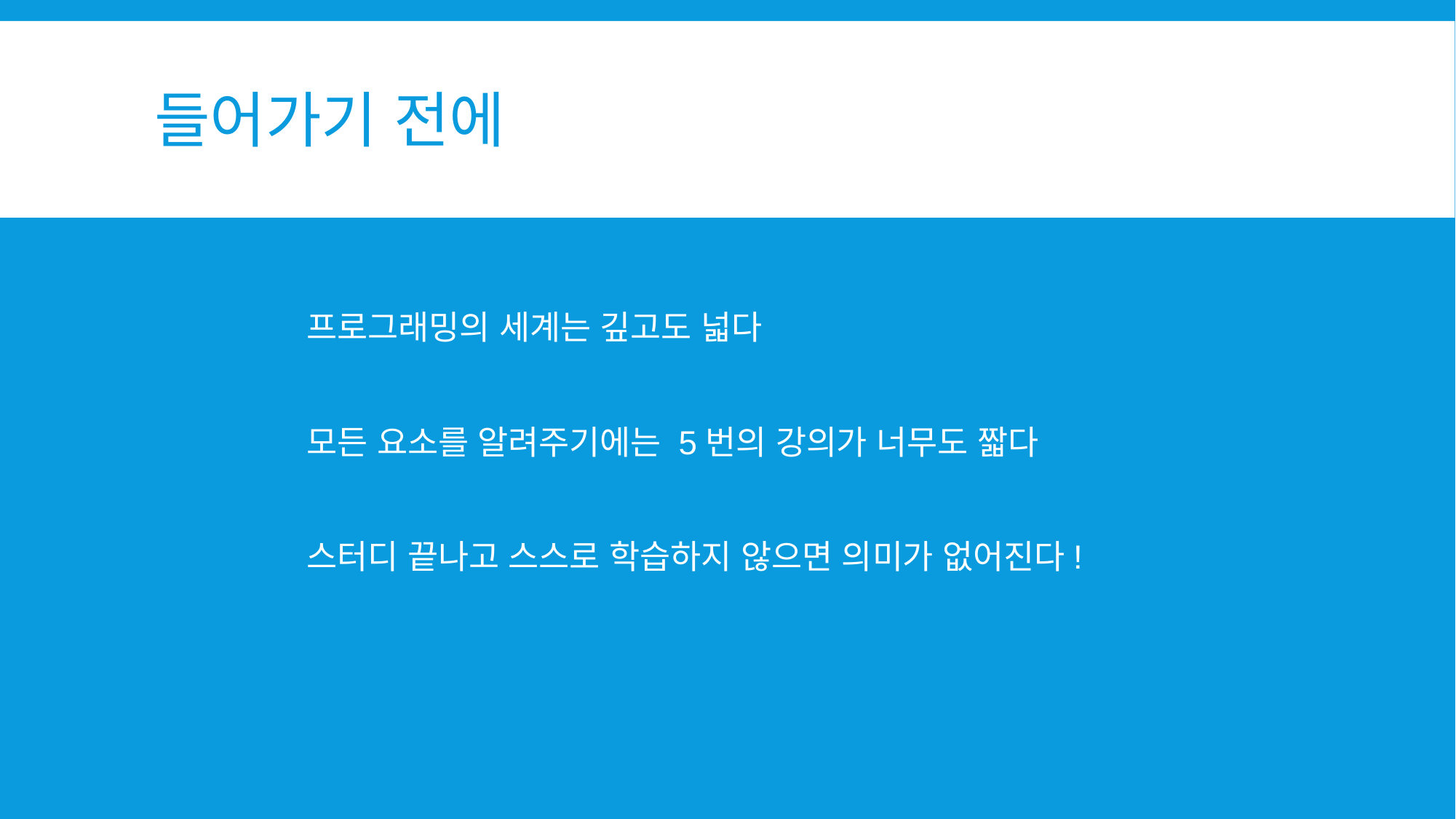

# 들어가기 전에
프로그래밍의 세계는 깊고도 넓다

모든 요소를 알려주기에는 5번의 강의가 너무도 짧다

스터디 끝나고 스스로 학습하지 않으면 의미가 없어진다!